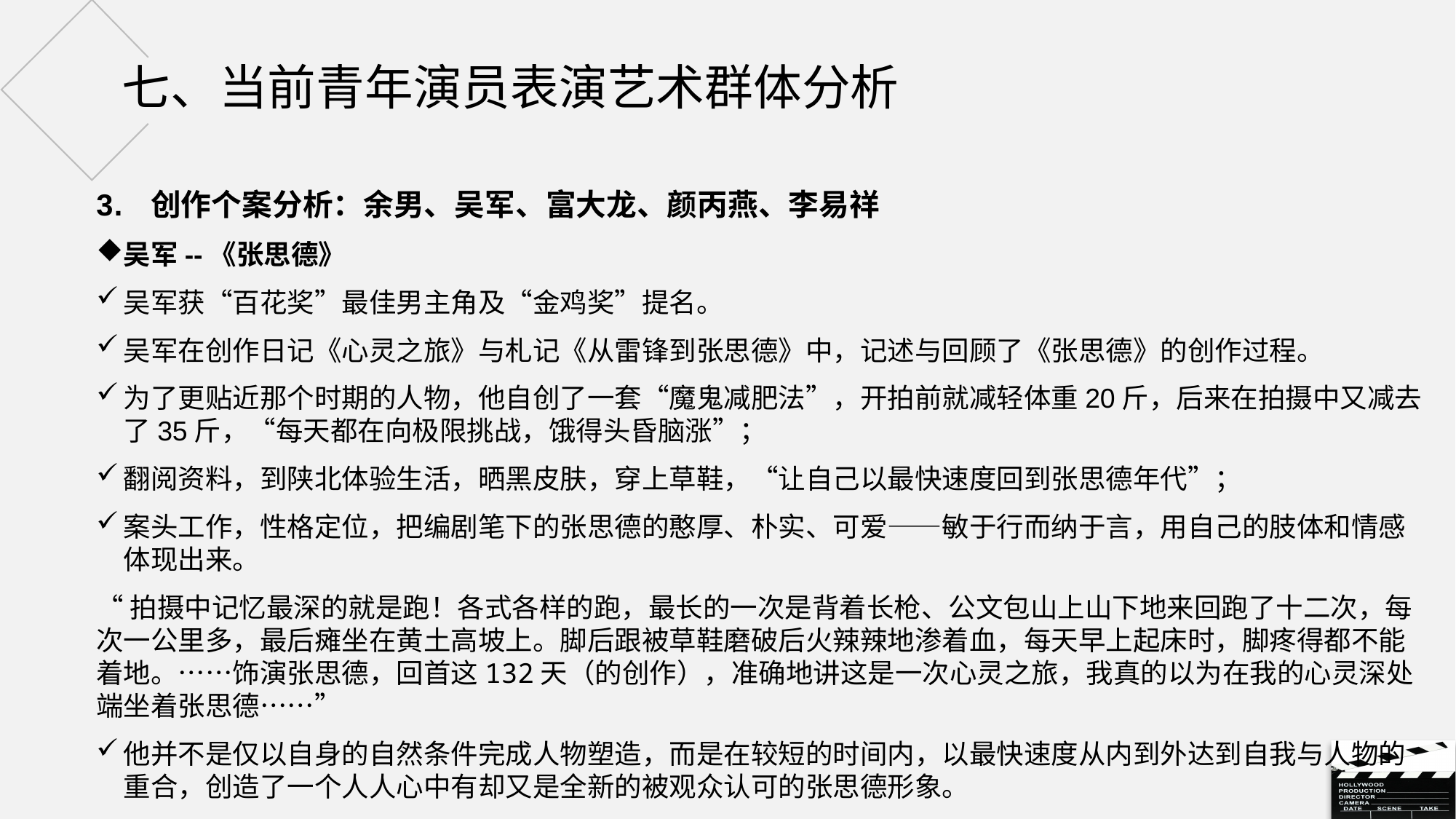

# 七、当前青年演员表演艺术群体分析
创作个案分析：余男、吴军、富大龙、颜丙燕、李易祥
吴军--《张思德》
吴军获“百花奖”最佳男主角及“金鸡奖”提名。
吴军在创作日记《心灵之旅》与札记《从雷锋到张思德》中，记述与回顾了《张思德》的创作过程。
为了更贴近那个时期的人物，他自创了一套“魔鬼减肥法”，开拍前就减轻体重20斤，后来在拍摄中又减去了35斤，“每天都在向极限挑战，饿得头昏脑涨”；
翻阅资料，到陕北体验生活，晒黑皮肤，穿上草鞋，“让自己以最快速度回到张思德年代”；
案头工作，性格定位，把编剧笔下的张思德的憨厚、朴实、可爱——敏于行而纳于言，用自己的肢体和情感体现出来。
“拍摄中记忆最深的就是跑！各式各样的跑，最长的一次是背着长枪、公文包山上山下地来回跑了十二次，每次一公里多，最后瘫坐在黄土高坡上。脚后跟被草鞋磨破后火辣辣地渗着血，每天早上起床时，脚疼得都不能着地。……饰演张思德，回首这132天（的创作），准确地讲这是一次心灵之旅，我真的以为在我的心灵深处端坐着张思德……”
他并不是仅以自身的自然条件完成人物塑造，而是在较短的时间内，以最快速度从内到外达到自我与人物的重合，创造了一个人人心中有却又是全新的被观众认可的张思德形象。